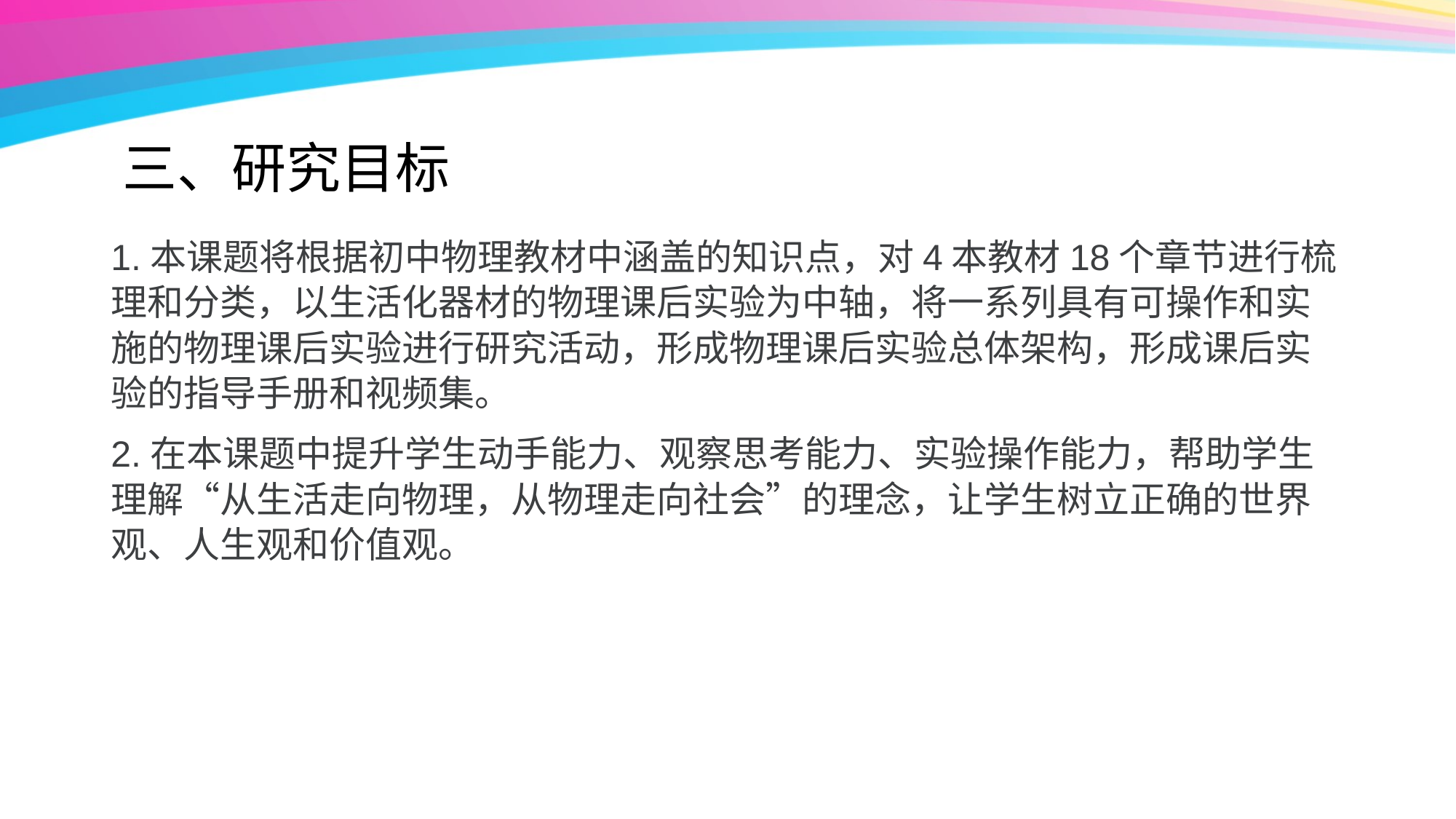

# 三、研究目标
1.本课题将根据初中物理教材中涵盖的知识点，对4本教材18个章节进行梳理和分类，以生活化器材的物理课后实验为中轴，将一系列具有可操作和实施的物理课后实验进行研究活动，形成物理课后实验总体架构，形成课后实验的指导手册和视频集。
2.在本课题中提升学生动手能力、观察思考能力、实验操作能力，帮助学生理解“从生活走向物理，从物理走向社会”的理念，让学生树立正确的世界观、人生观和价值观。